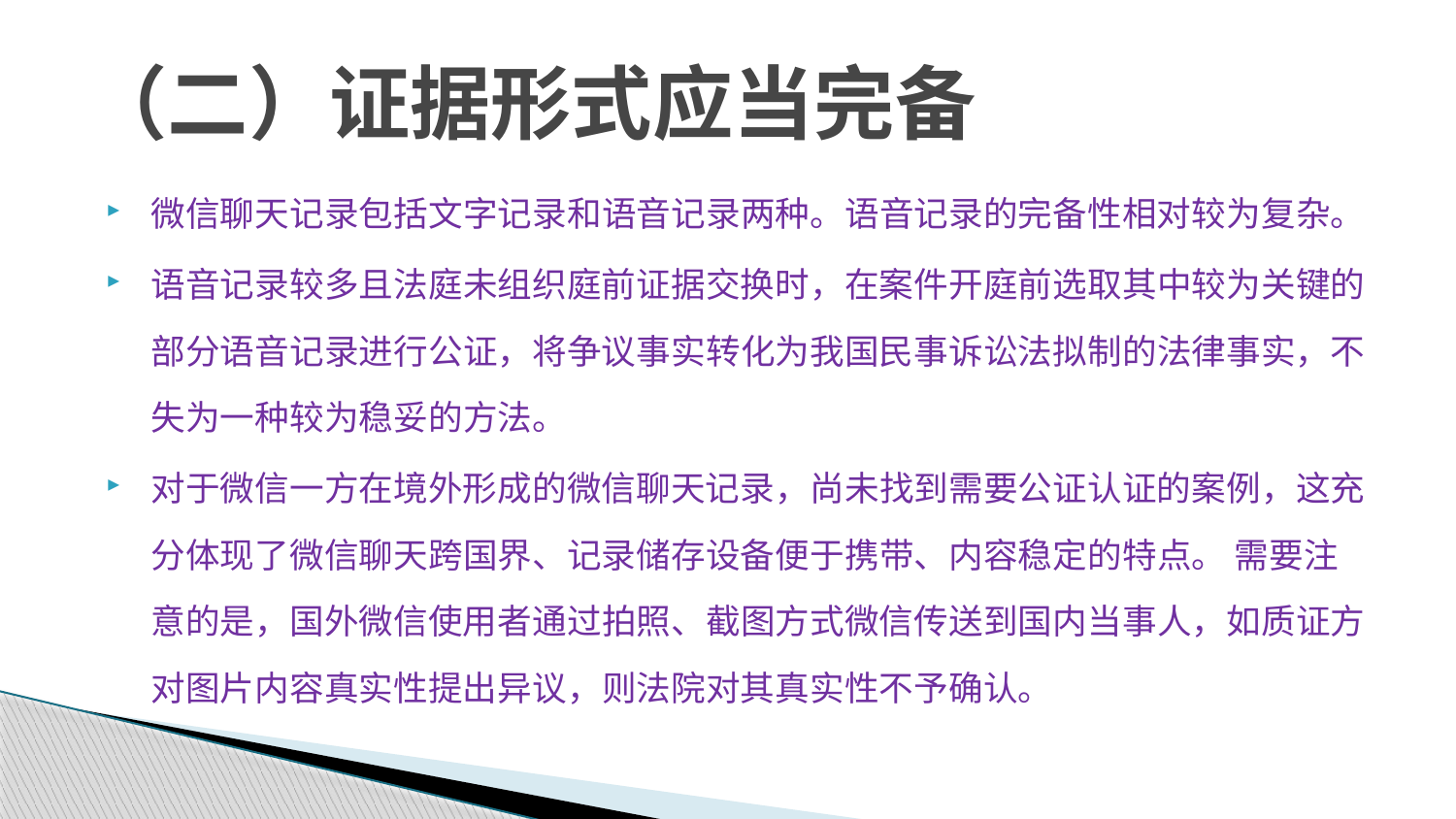

# （二）证据形式应当完备
微信聊天记录包括文字记录和语音记录两种。语音记录的完备性相对较为复杂。
语音记录较多且法庭未组织庭前证据交换时，在案件开庭前选取其中较为关键的部分语音记录进行公证，将争议事实转化为我国民事诉讼法拟制的法律事实，不失为一种较为稳妥的方法。
对于微信一方在境外形成的微信聊天记录，尚未找到需要公证认证的案例，这充分体现了微信聊天跨国界、记录储存设备便于携带、内容稳定的特点。 需要注意的是，国外微信使用者通过拍照、截图方式微信传送到国内当事人，如质证方对图片内容真实性提出异议，则法院对其真实性不予确认。